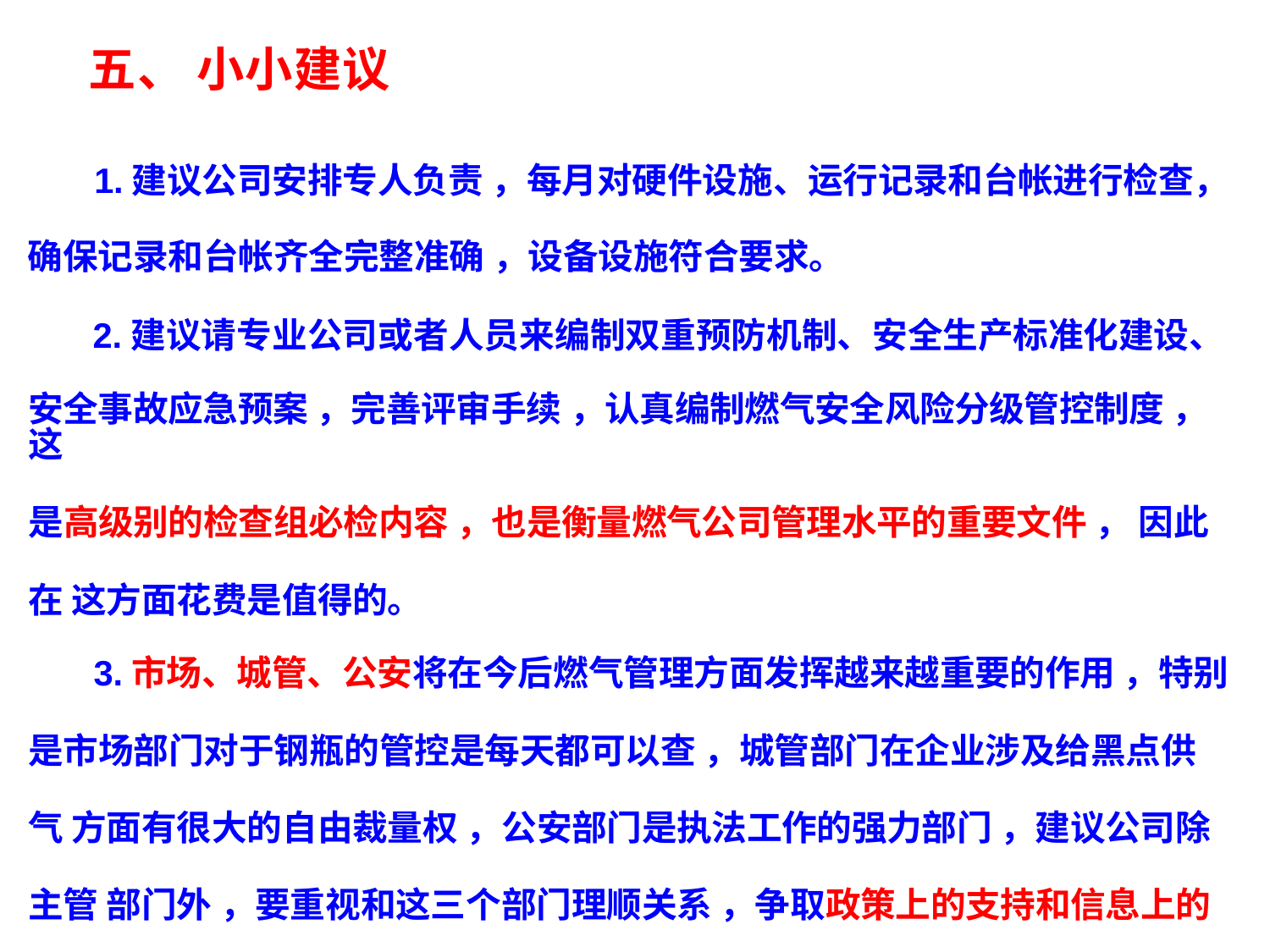

五、 小小建议

1.建议公司安排专人负责 ，每月对硬件设施、运行记录和台帐进行检查，
确保记录和台帐齐全完整准确 ，设备设施符合要求。

2.建议请专业公司或者人员来编制双重预防机制、安全生产标准化建设、

安全事故应急预案 ，完善评审手续 ，认真编制燃气安全风险分级管控制度 ，这
是高级别的检查组必检内容 ，也是衡量燃气公司管理水平的重要文件 ， 因此在 这方面花费是值得的。

3.市场、城管、公安将在今后燃气管理方面发挥越来越重要的作用 ，特别
是市场部门对于钢瓶的管控是每天都可以查 ，城管部门在企业涉及给黑点供气 方面有很大的自由裁量权 ，公安部门是执法工作的强力部门 ，建议公司除主管 部门外 ，要重视和这三个部门理顺关系 ，争取政策上的支持和信息上的互动。